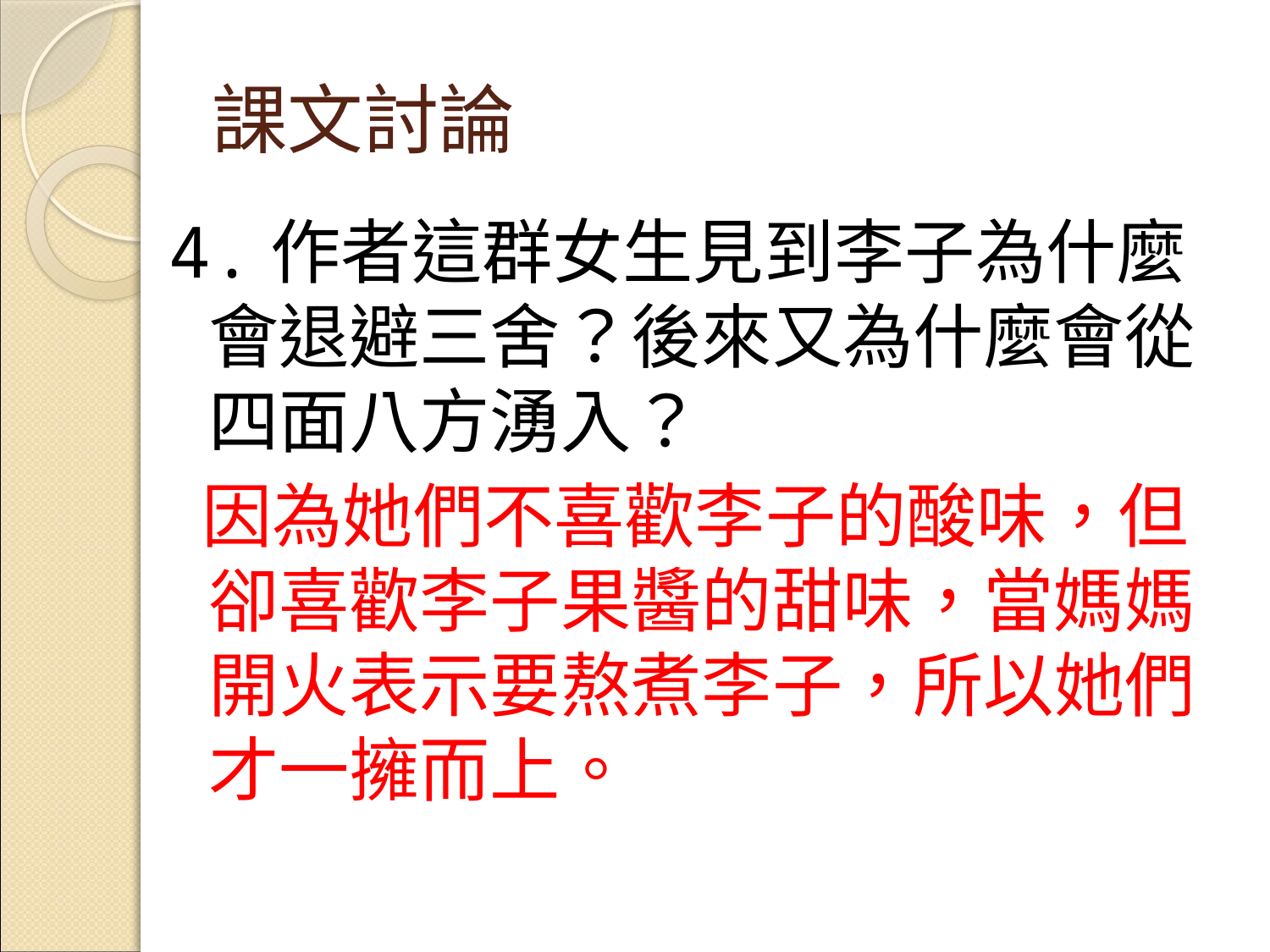

課文討論
4.作者這群女生見到李子為什麼會退避三舍？後來又為什麼會從四面八方湧入？
 因為她們不喜歡李子的酸味，但卻喜歡李子果醬的甜味，當媽媽開火表示要熬煮李子，所以她們才一擁而上。